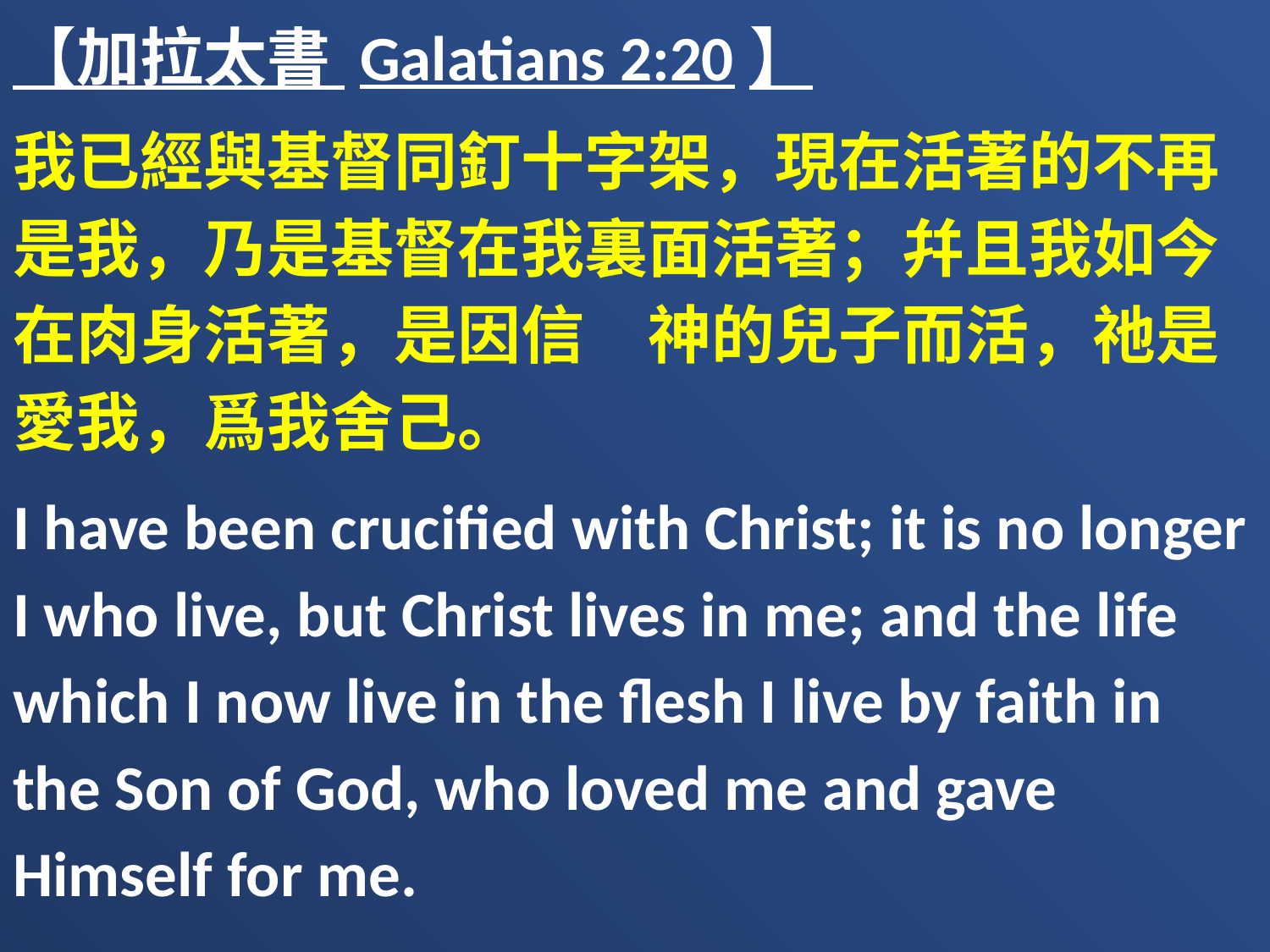

【加拉太書 Galatians 2:20】
我已經與基督同釘十字架，現在活著的不再是我，乃是基督在我裏面活著；幷且我如今在肉身活著，是因信　神的兒子而活，祂是愛我，爲我舍己。
I have been crucified with Christ; it is no longer I who live, but Christ lives in me; and the life which I now live in the flesh I live by faith in the Son of God, who loved me and gave Himself for me.